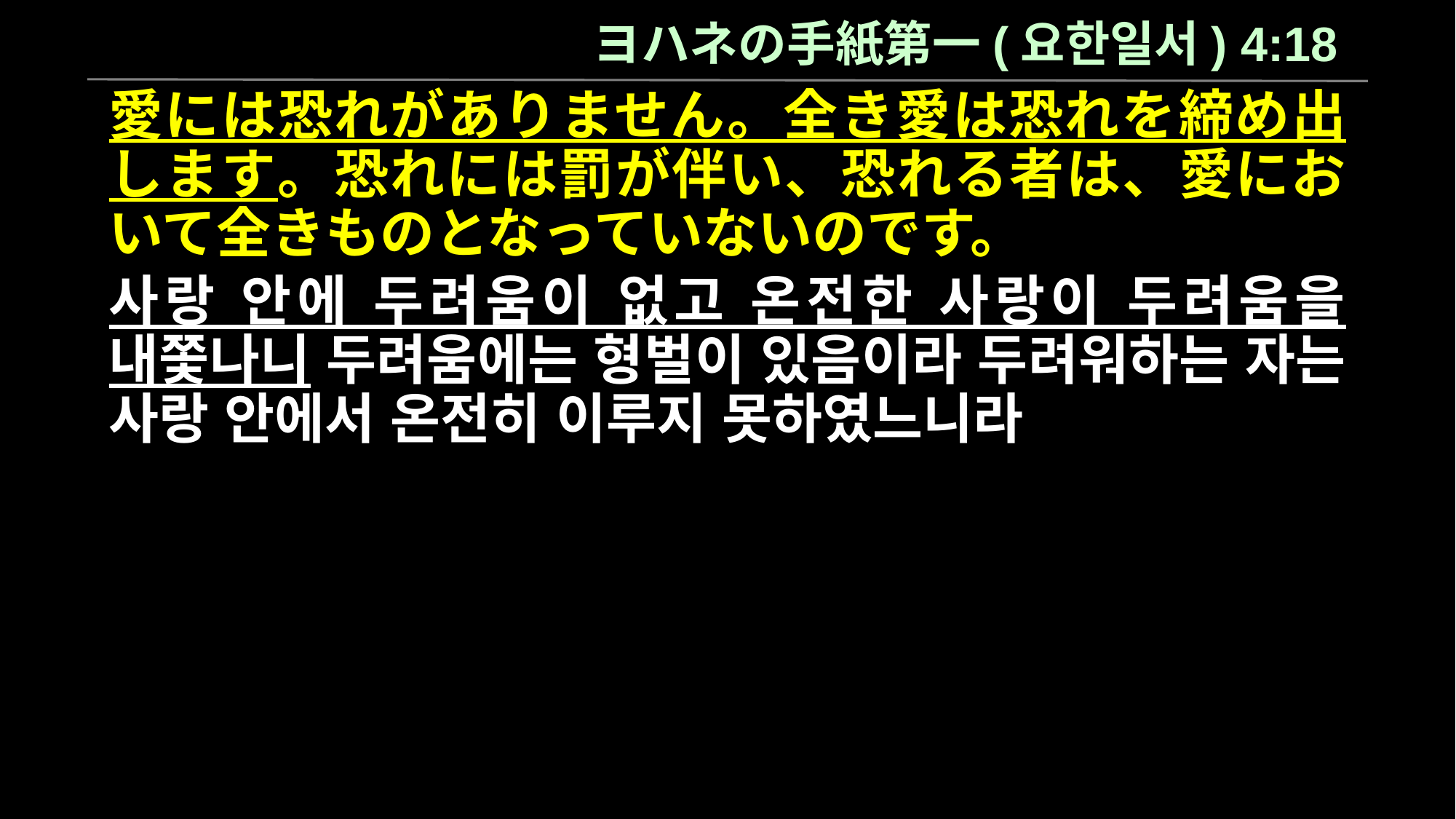

ヨハネの手紙第一(요한일서) 4:18

愛には恐れがありません。全き愛は恐れを締め出します。恐れには罰が伴い、恐れる者は、愛において全きものとなっていないのです。
사랑 안에 두려움이 없고 온전한 사랑이 두려움을 내쫓나니 두려움에는 형벌이 있음이라 두려워하는 자는 사랑 안에서 온전히 이루지 못하였느니라